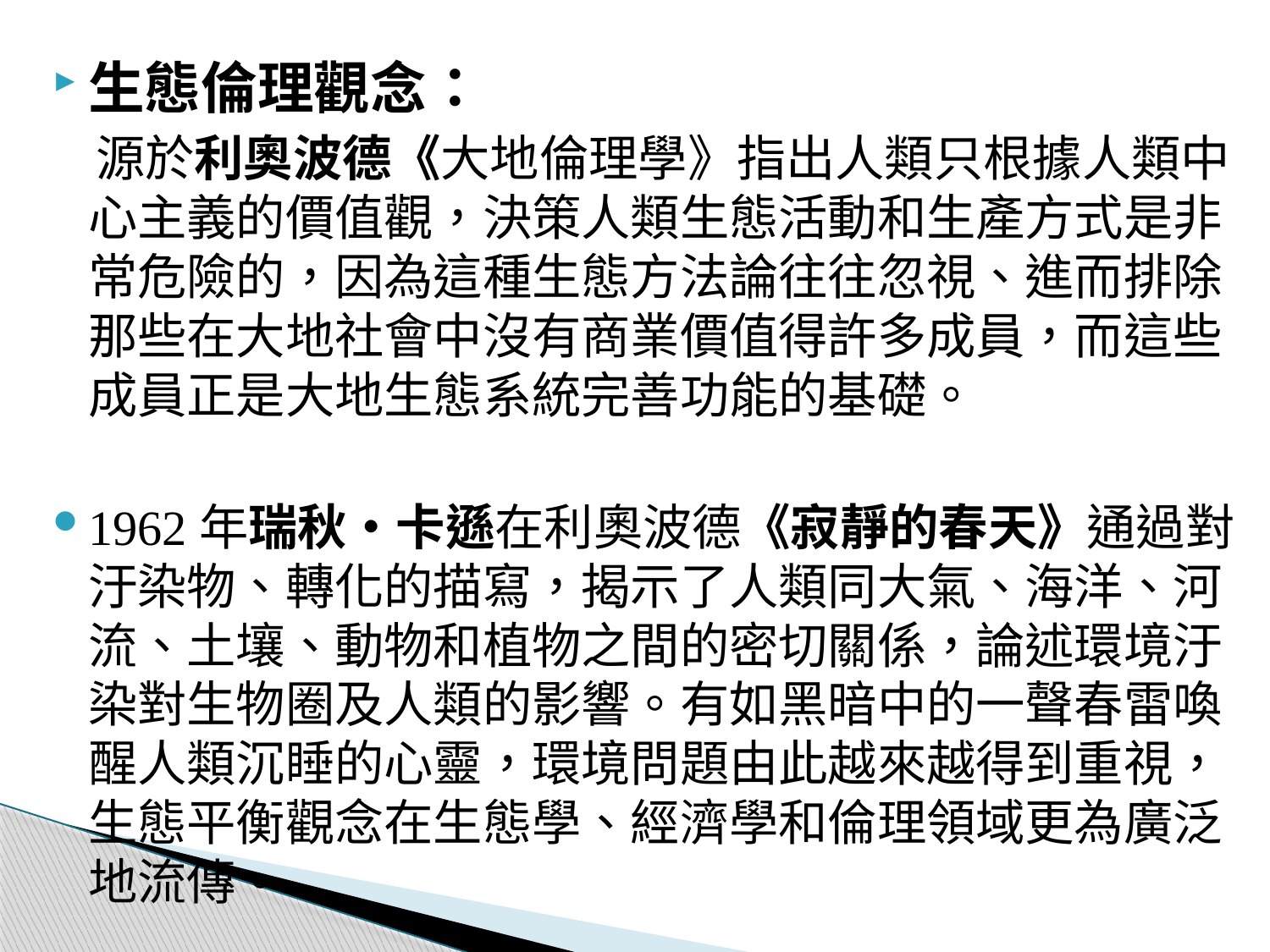

生態倫理觀念：
   源於利奧波德《大地倫理學》指出人類只根據人類中心主義的價值觀，決策人類生態活動和生產方式是非常危險的，因為這種生態方法論往往忽視、進而排除那些在大地社會中沒有商業價值得許多成員，而這些成員正是大地生態系統完善功能的基礎。

1962年瑞秋‧卡遜在利奧波德《寂靜的春天》通過對汙染物、轉化的描寫，揭示了人類同大氣、海洋、河流、土壤、動物和植物之間的密切關係，論述環境汙染對生物圈及人類的影響。有如黑暗中的一聲春雷喚醒人類沉睡的心靈，環境問題由此越來越得到重視，生態平衡觀念在生態學、經濟學和倫理領域更為廣泛地流傳。